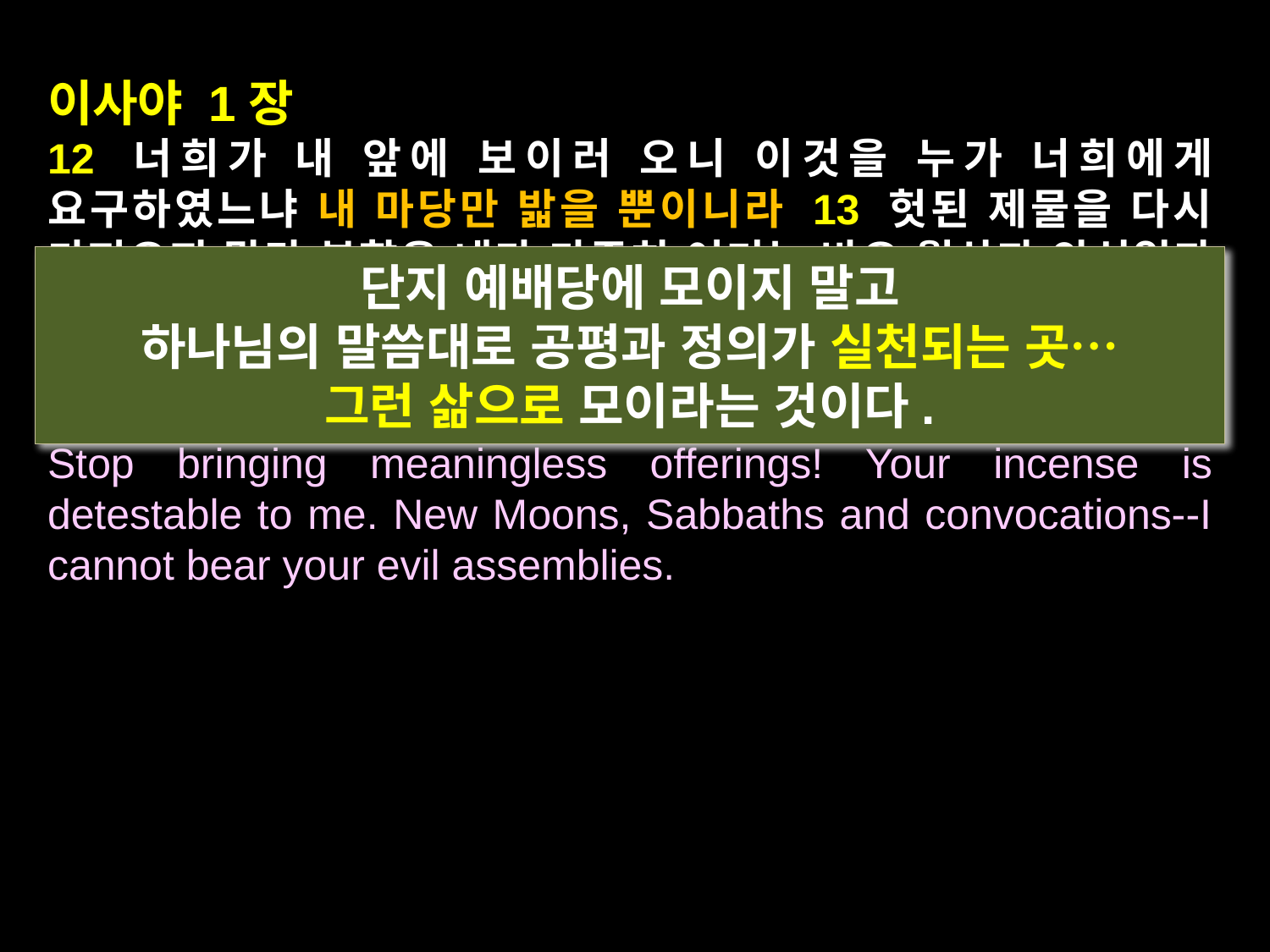

이사야 1장
12 너희가 내 앞에 보이러 오니 이것을 누가 너희에게 요구하였느냐 내 마당만 밟을 뿐이니라 13 헛된 제물을 다시 가져오지 말라 분향은 내가 가증히 여기는 바요 월삭과 안식일과 대회로 모이는 것도 그러하니 성회와 아울러 악을 행하는 것을 내가 견디지 못하겠노라 12 When you come to appear before me, who has asked this of you, this trampling of my courts? 13 Stop bringing meaningless offerings! Your incense is detestable to me. New Moons, Sabbaths and convocations--I cannot bear your evil assemblies.
단지 예배당에 모이지 말고
하나님의 말씀대로 공평과 정의가 실천되는 곳…
그런 삶으로 모이라는 것이다.